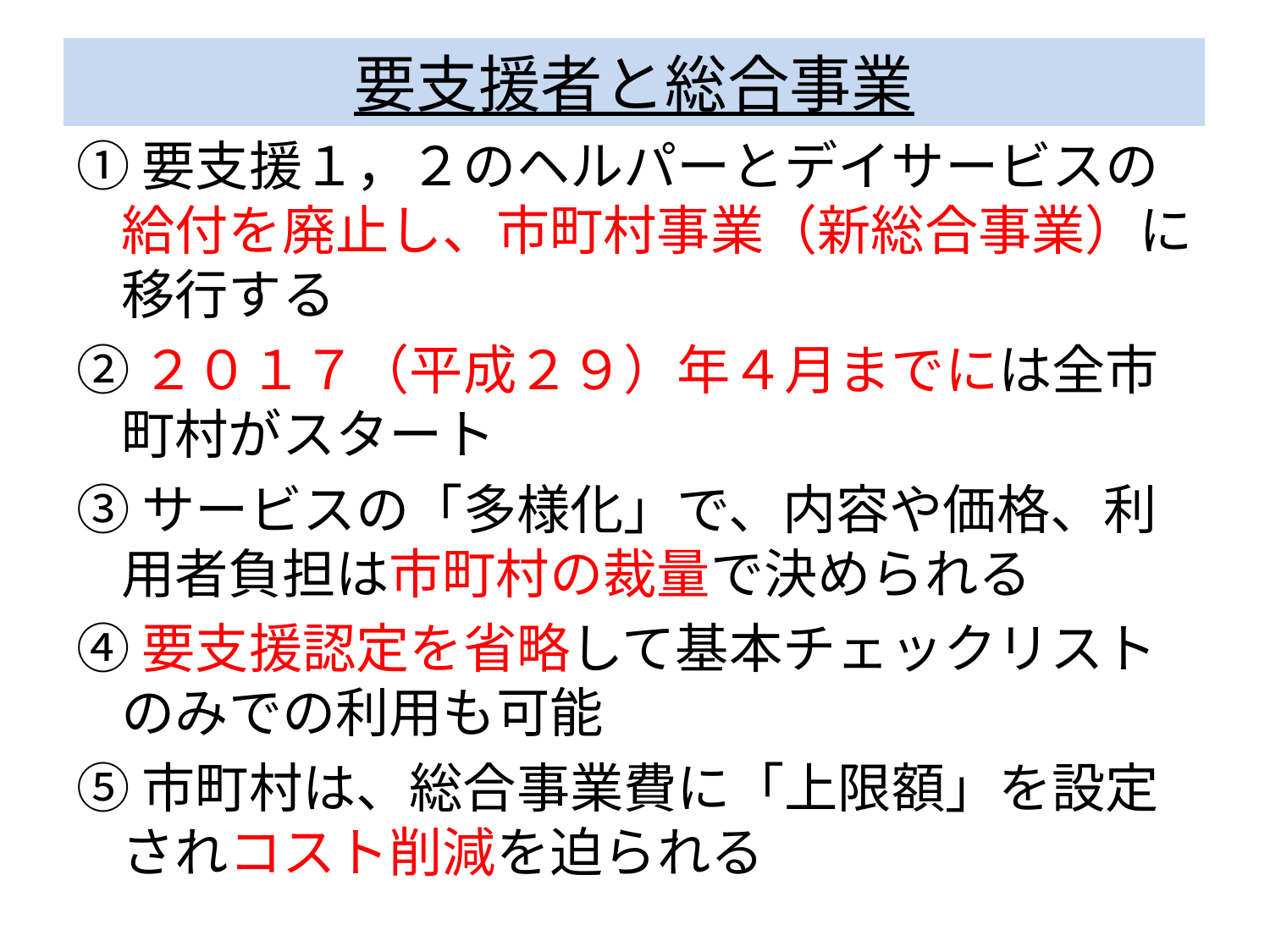

# 要支援者と総合事業
①要支援１，２のヘルパーとデイサービスの給付を廃止し、市町村事業（新総合事業）に移行する
②２０１７（平成２９）年４月までには全市町村がスタート
③サービスの「多様化」で、内容や価格、利用者負担は市町村の裁量で決められる
④要支援認定を省略して基本チェックリストのみでの利用も可能
➄市町村は、総合事業費に「上限額」を設定されコスト削減を迫られる